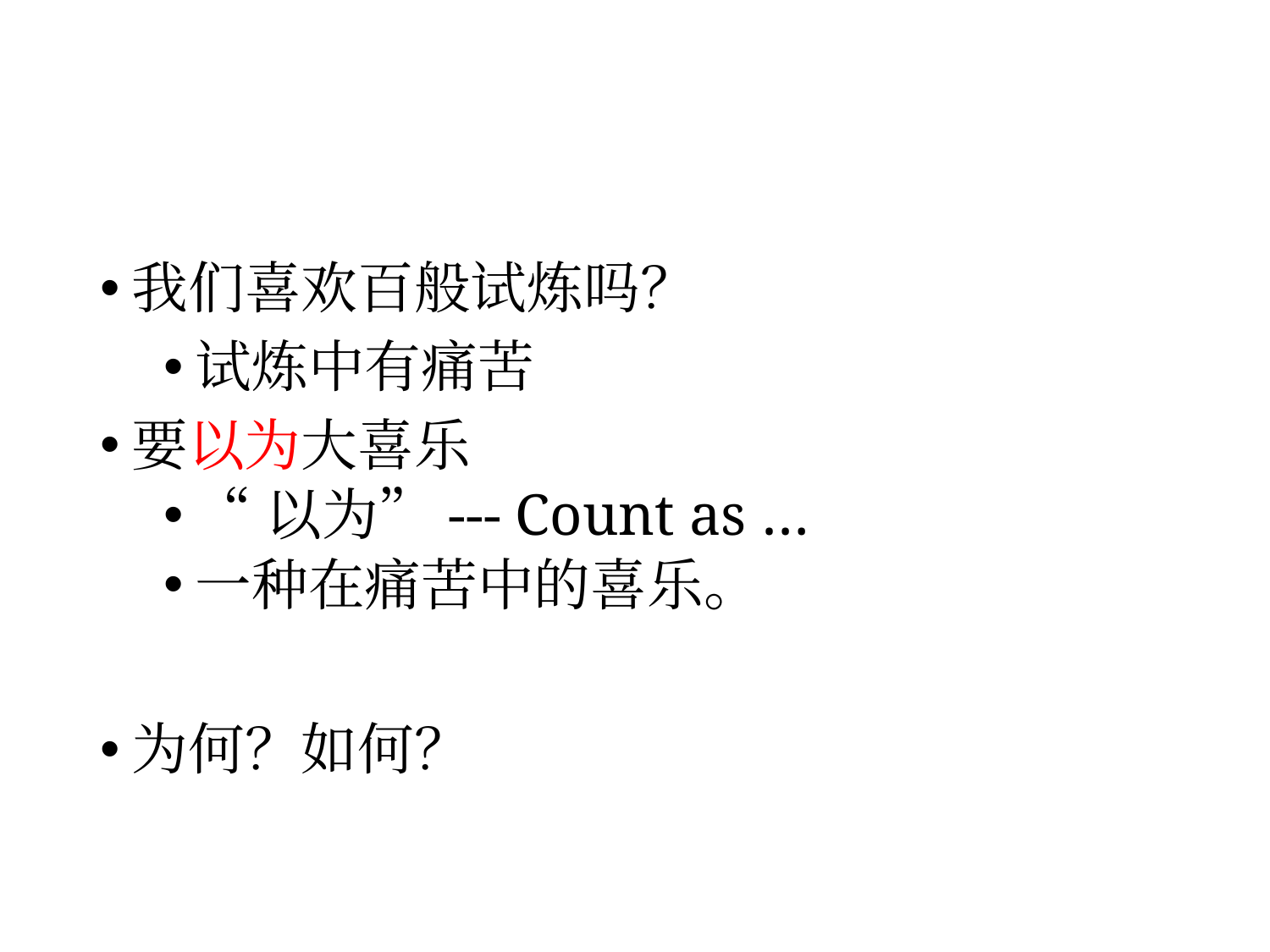

#
我们喜欢百般试炼吗？
试炼中有痛苦
要以为大喜乐
“以为”--- Count as …
一种在痛苦中的喜乐。

为何？如何？